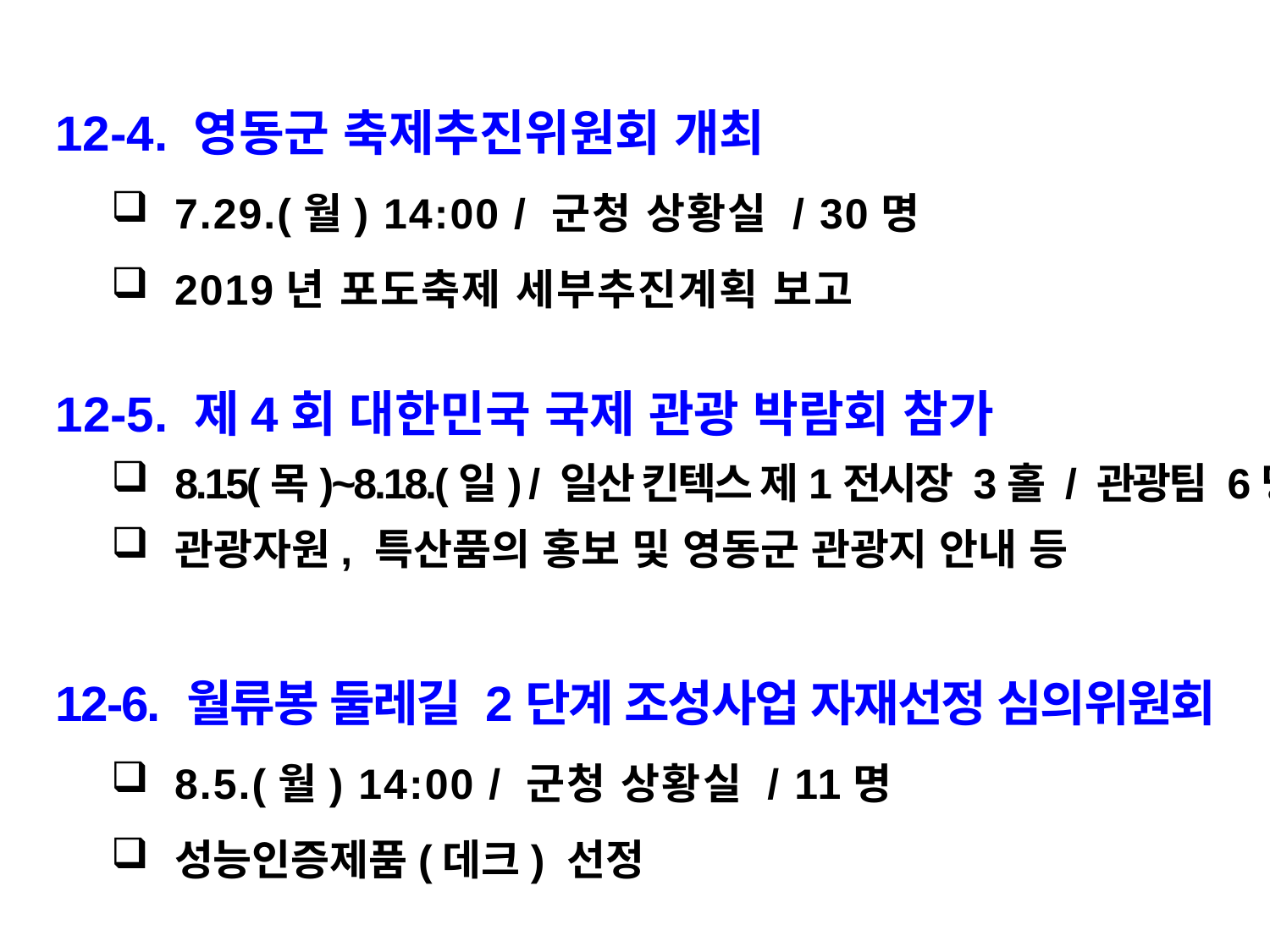

12-4. 영동군 축제추진위원회 개최
7.29.(월) 14:00 / 군청 상황실 / 30명
2019년 포도축제 세부추진계획 보고

12-5. 제4회 대한민국 국제 관광 박람회 참가
8.15(목)~8.18.(일) / 일산 킨텍스 제1전시장 3홀 / 관광팀 6명
관광자원, 특산품의 홍보 및 영동군 관광지 안내 등

12-6. 월류봉 둘레길 2단계 조성사업 자재선정 심의위원회
8.5.(월) 14:00 / 군청 상황실 / 11명
성능인증제품(데크) 선정